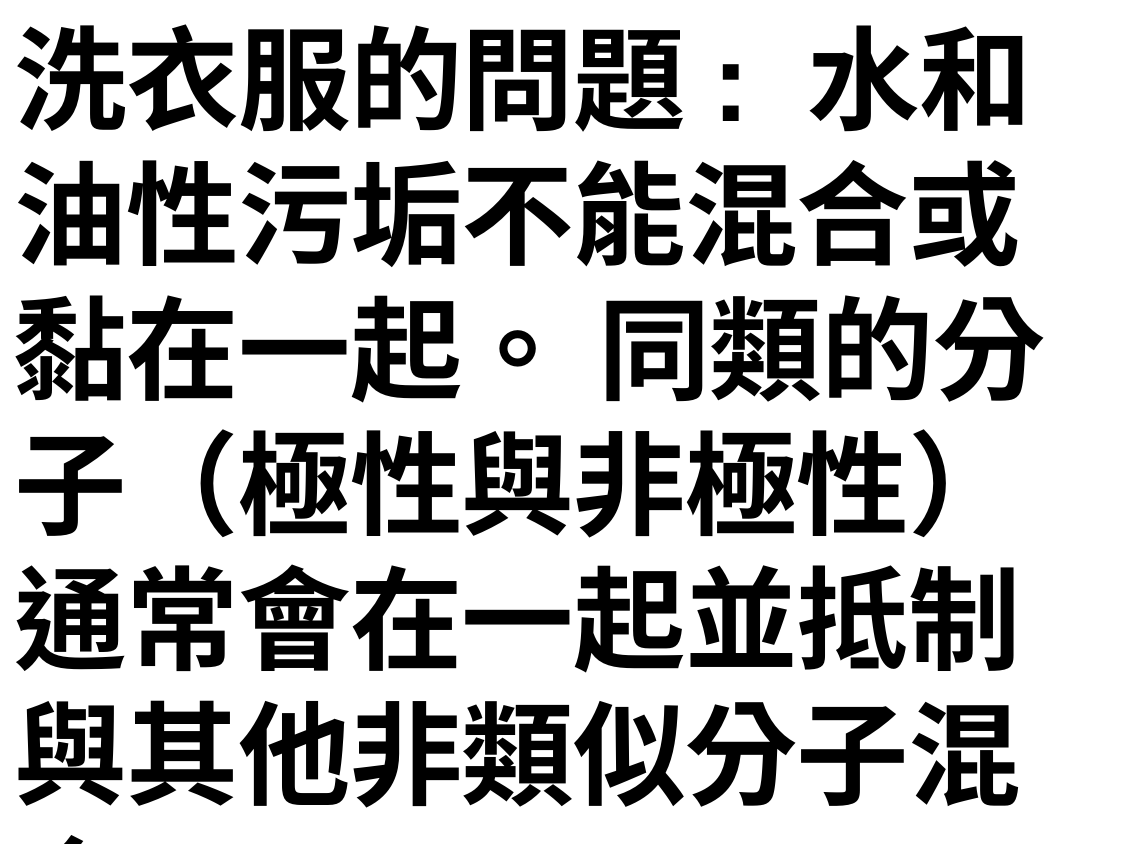

洗衣服的問題: 水和油性污垢不能混合或黏在一起。 同類的分子（極性與非極性）通常會在一起並抵制與其他非類似分子混合。